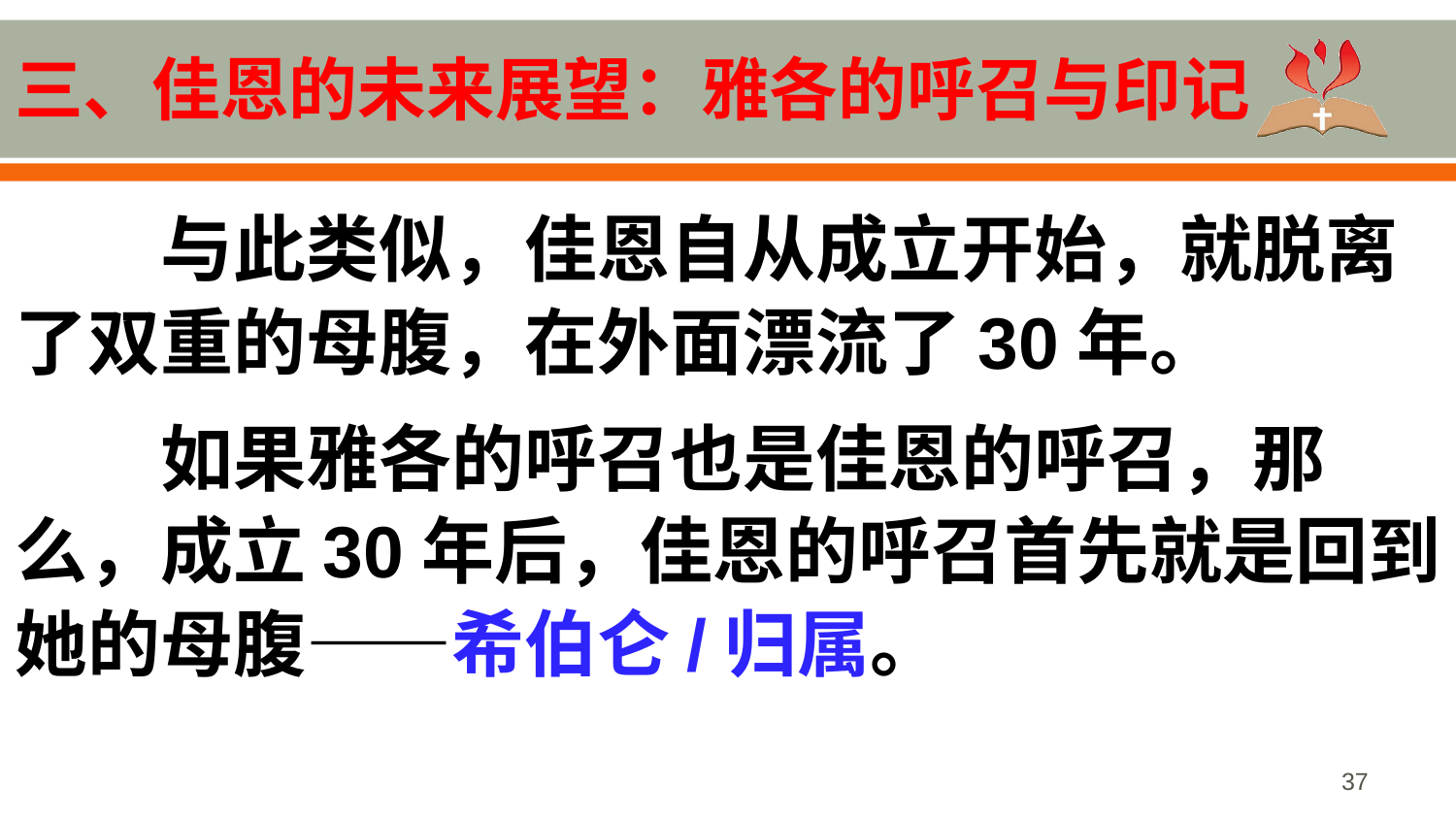

# 三、佳恩的未来展望：雅各的呼召与印记
与此类似，佳恩自从成立开始，就脱离了双重的母腹，在外面漂流了30年。
如果雅各的呼召也是佳恩的呼召，那么，成立30年后，佳恩的呼召首先就是回到她的母腹——希伯仑/归属。

37